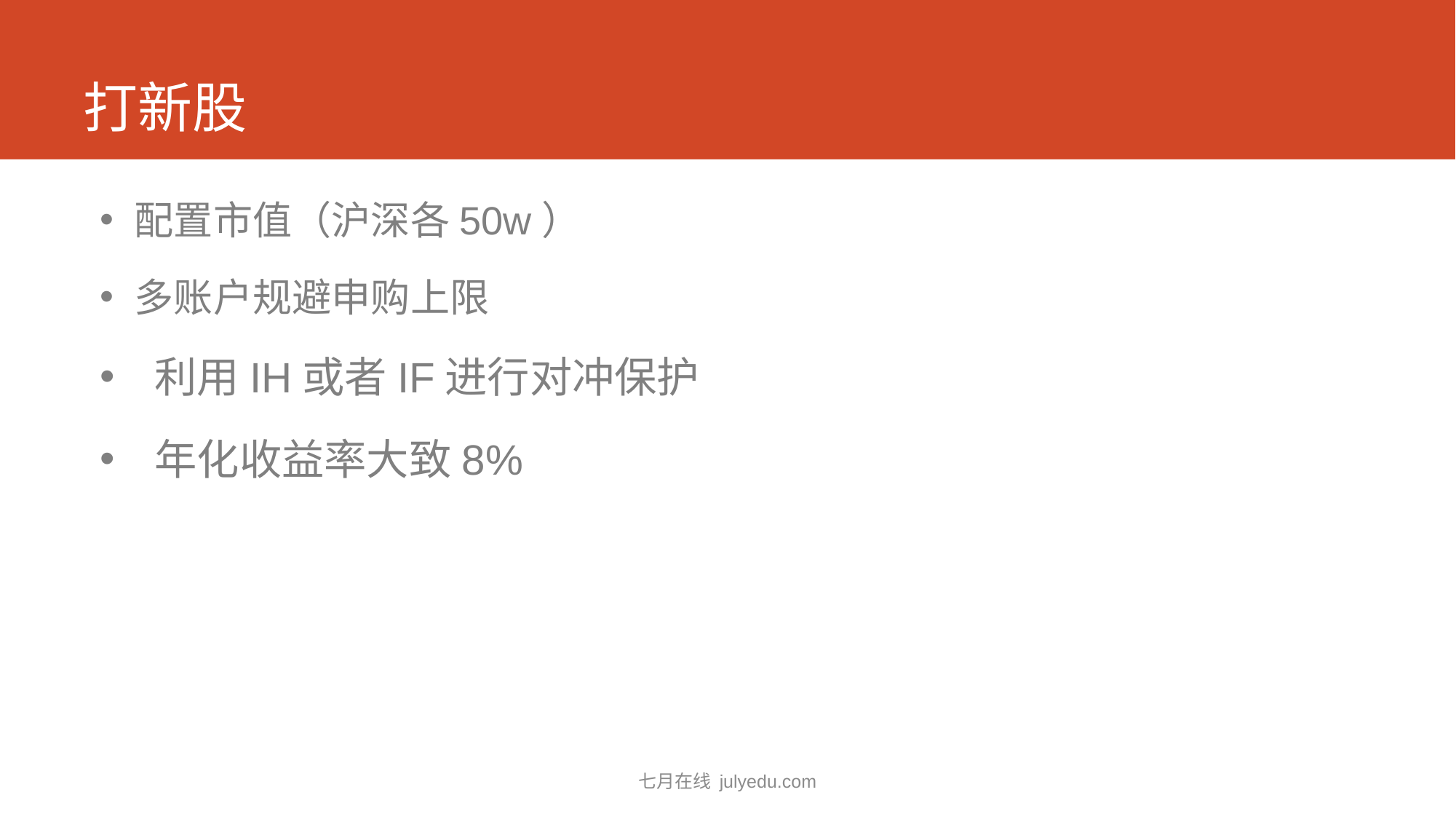

# 打新股
配置市值（沪深各50w）
多账户规避申购上限
利用IH或者IF进行对冲保护
年化收益率大致8%
七月在线 julyedu.com